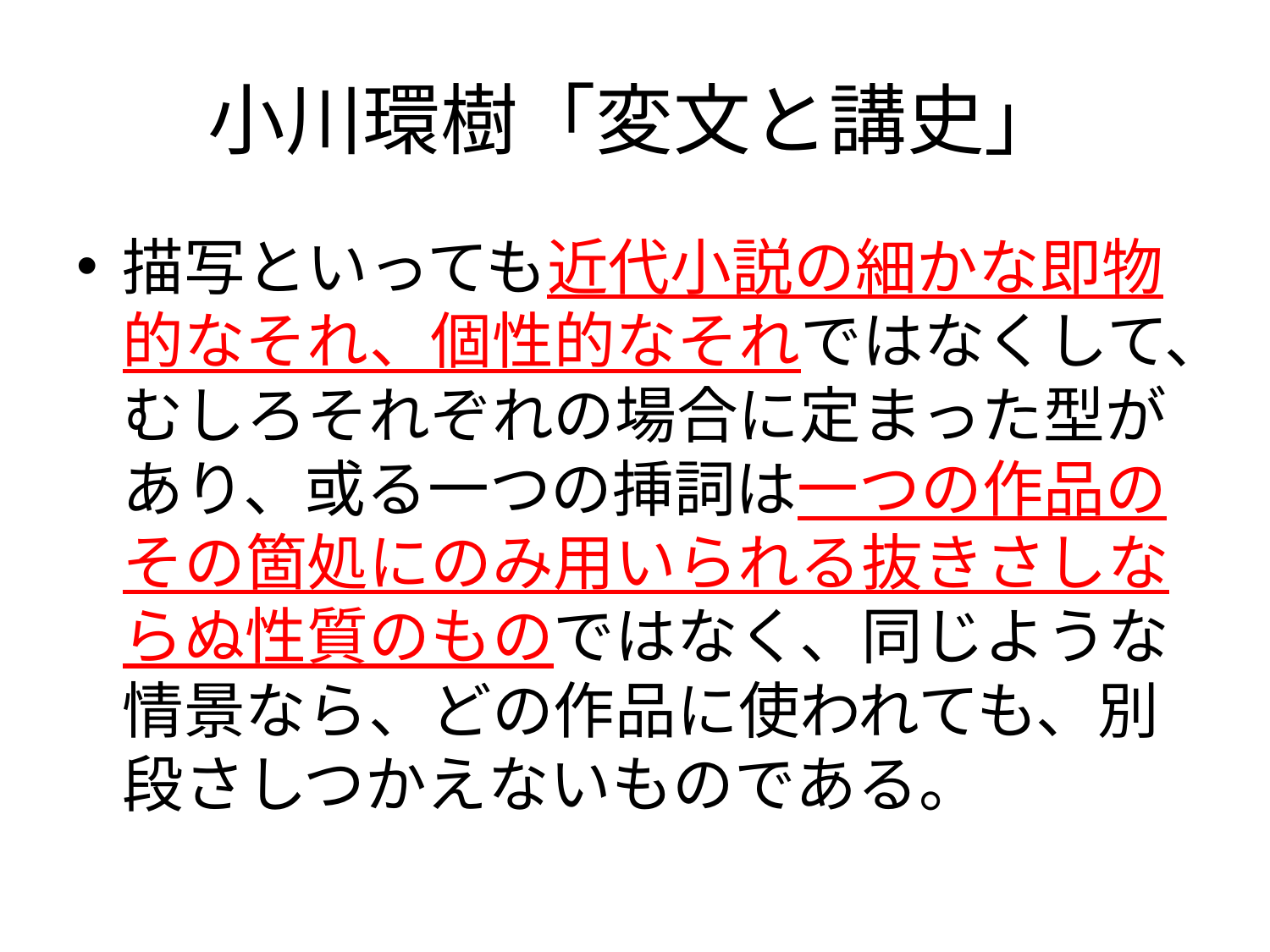

# 小川環樹「変文と講史」
描写といっても近代小説の細かな即物的なそれ、個性的なそれではなくして、むしろそれぞれの場合に定まった型があり、或る一つの挿詞は一つの作品のその箇処にのみ用いられる抜きさしならぬ性質のものではなく、同じような情景なら、どの作品に使われても、別段さしつかえないものである。